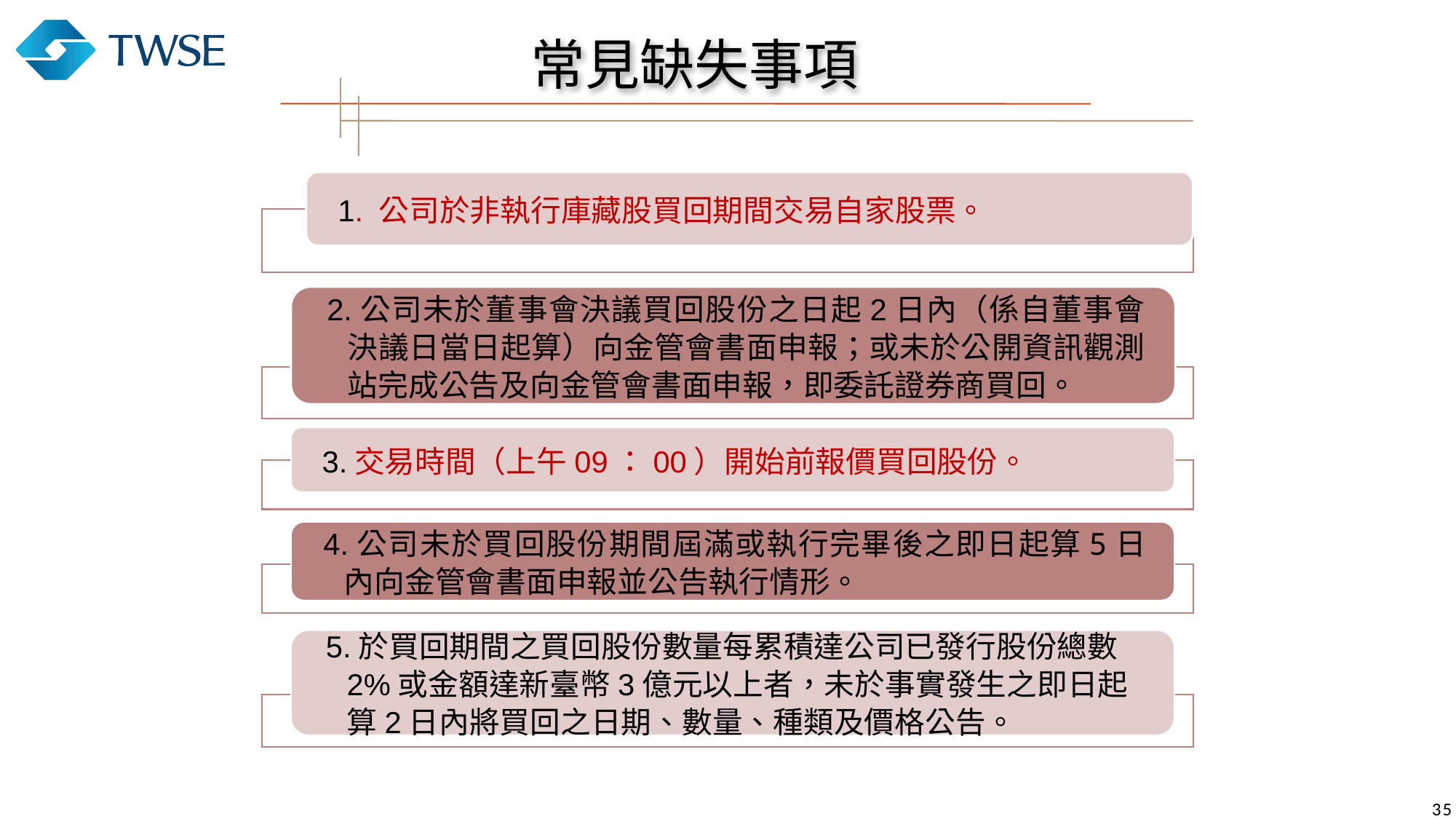

#
常見缺失事項
1. 公司於非執行庫藏股買回期間交易自家股票。
2.公司未於董事會決議買回股份之日起2日內（係自董事會決議日當日起算）向金管會書面申報；或未於公開資訊觀測站完成公告及向金管會書面申報，即委託證券商買回。
3.交易時間（上午09：00）開始前報價買回股份。
4.公司未於買回股份期間屆滿或執行完畢後之即日起算5日內向金管會書面申報並公告執行情形。
5.於買回期間之買回股份數量每累積達公司已發行股份總數2%或金額達新臺幣3億元以上者，未於事實發生之即日起算2日內將買回之日期、數量、種類及價格公告。
35